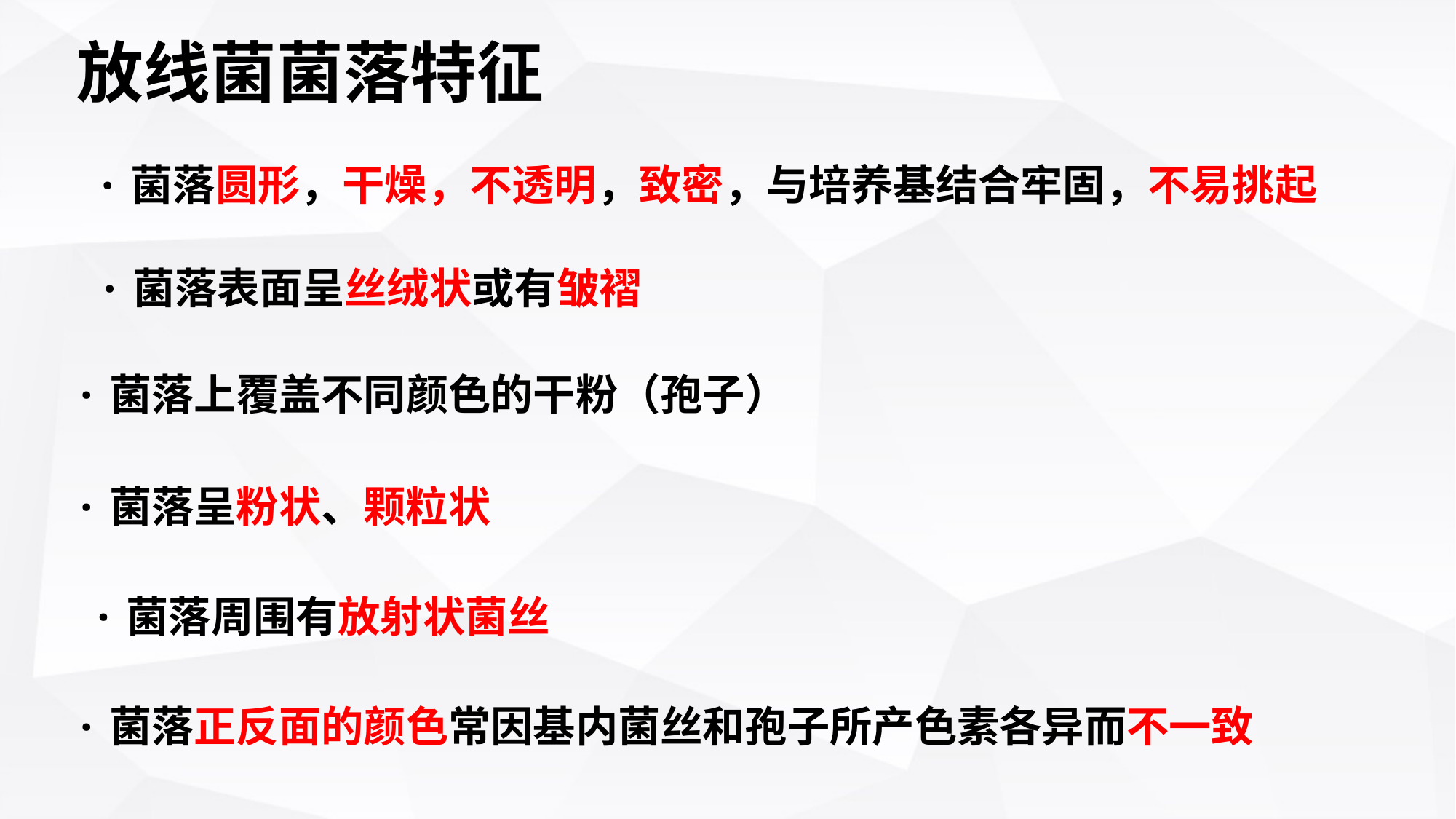

放线菌菌落特征
·菌落圆形，干燥，不透明，致密，与培养基结合牢固，不易挑起
·菌落表面呈丝绒状或有皱褶
·菌落上覆盖不同颜色的干粉（孢子）
·菌落呈粉状、颗粒状
·菌落周围有放射状菌丝
·菌落正反面的颜色常因基内菌丝和孢子所产色素各异而不一致